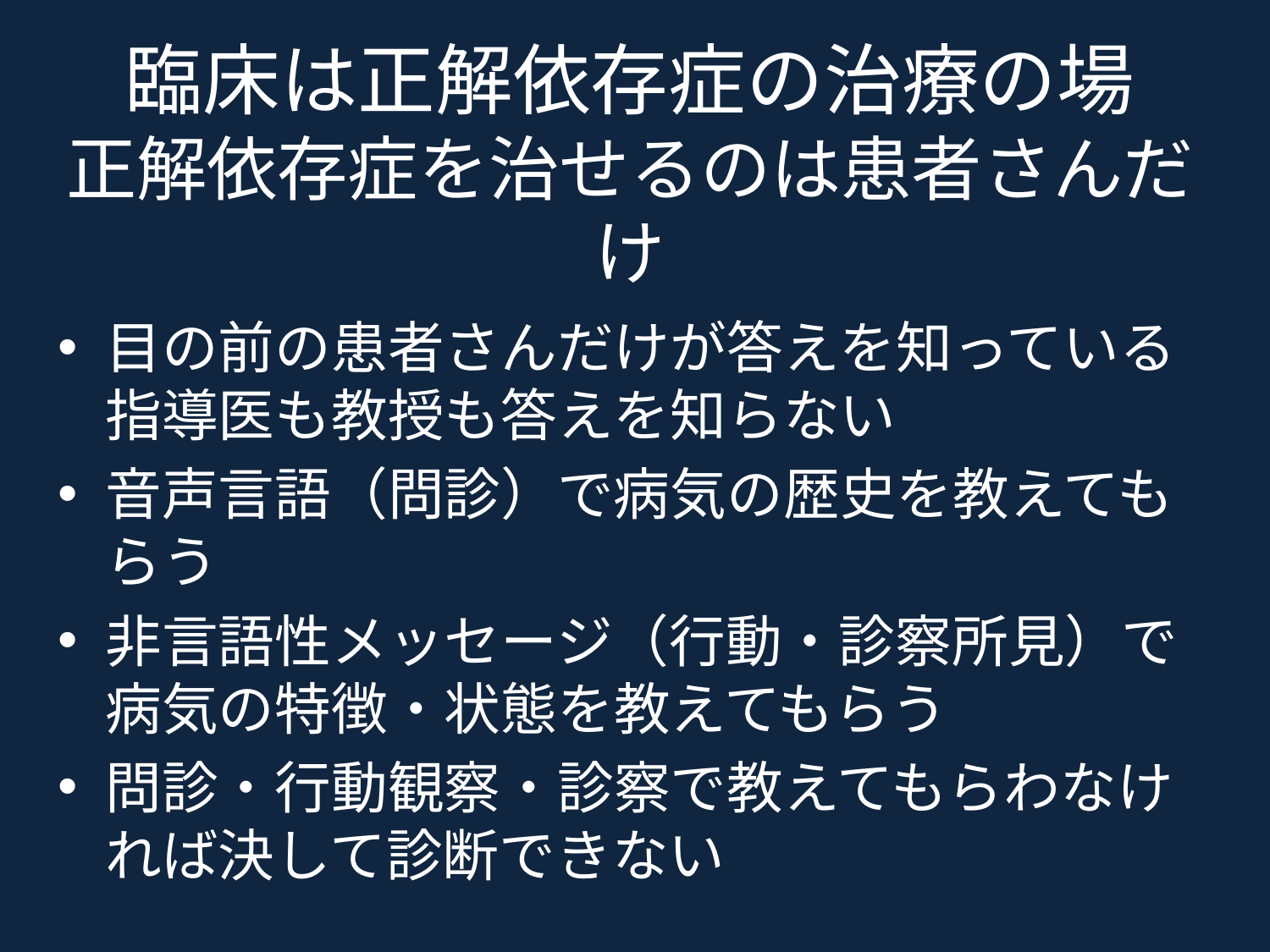

# 臨床は正解依存症の治療の場 正解依存症を治せるのは患者さんだけ
目の前の患者さんだけが答えを知っている
指導医も教授も答えを知らない
音声言語（問診）で病気の歴史を教えてもらう
非言語性メッセージ（行動・診察所見）で病気の特徴・状態を教えてもらう
問診・行動観察・診察で教えてもらわなければ決して診断できない